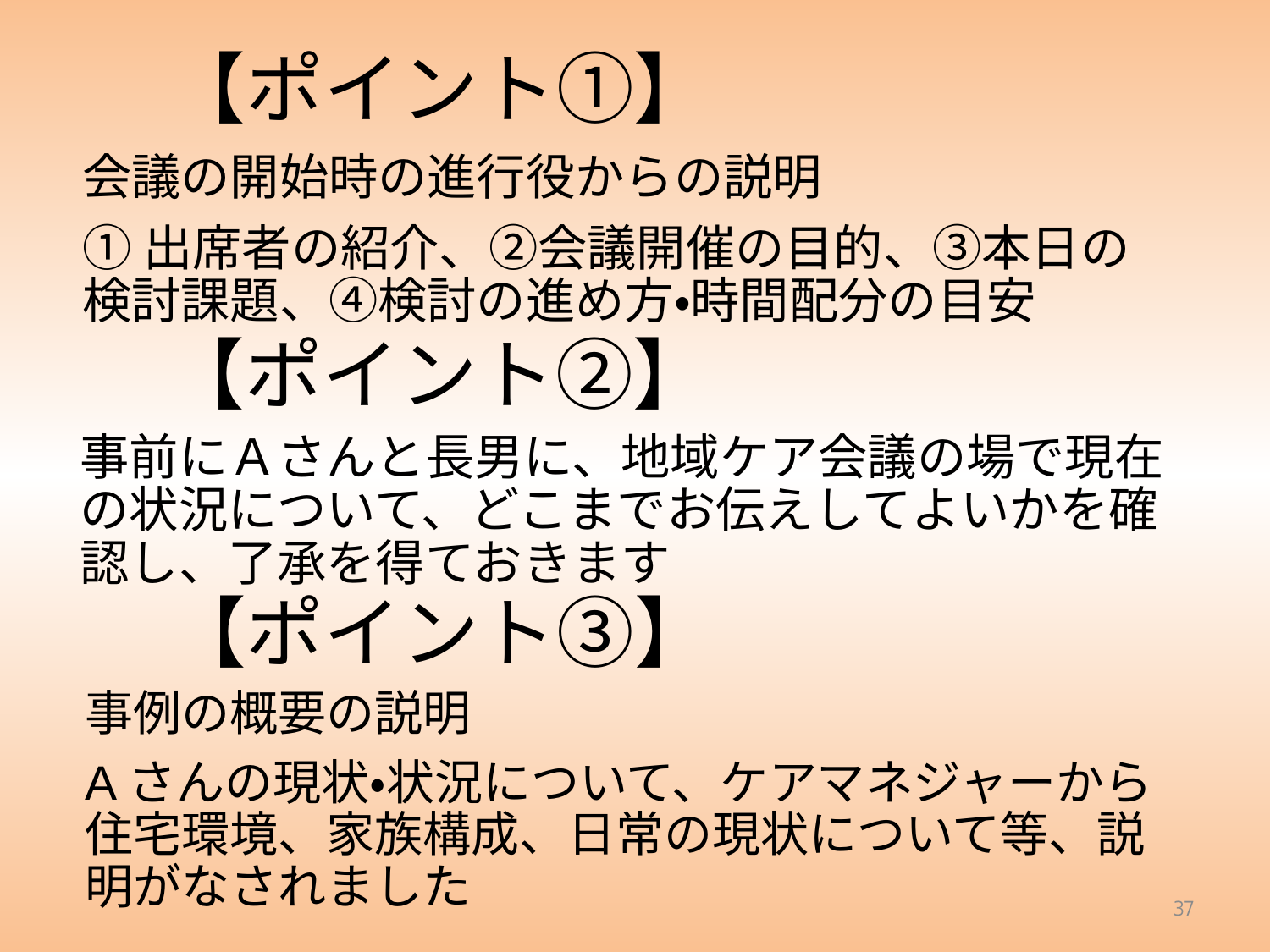

# 【ポイント①】
会議の開始時の進行役からの説明
①出席者の紹介、②会議開催の目的、③本日の検討課題、④検討の進め方・時間配分の目安
　　【ポイント②】
事前にＡさんと長男に、地域ケア会議の場で現在の状況について、どこまでお伝えしてよいかを確認し、了承を得ておきます
　　【ポイント③】
事例の概要の説明
Aさんの現状・状況について、ケアマネジャーから住宅環境、家族構成、日常の現状について等、説明がなされました
37